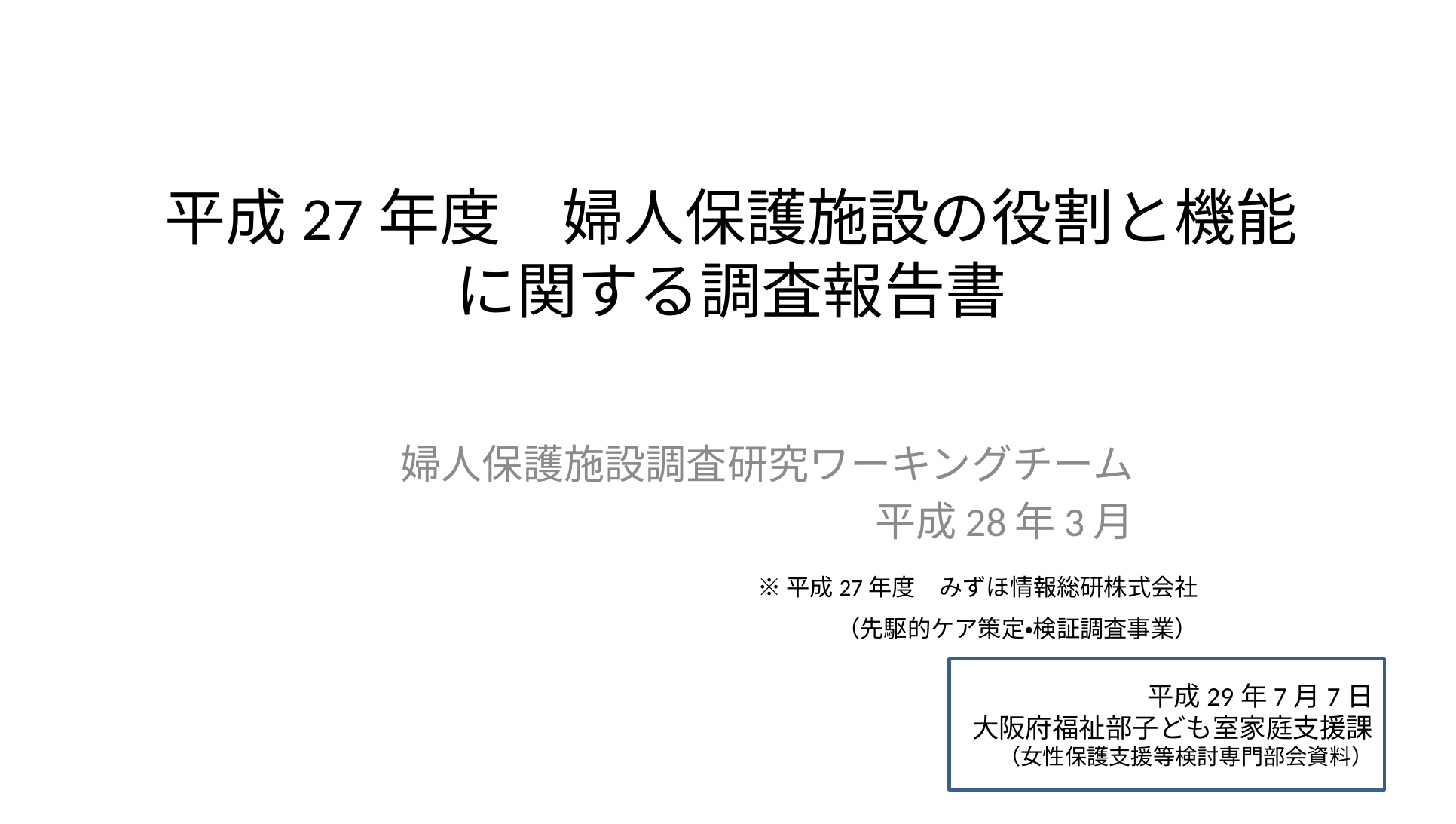

# 平成27年度　婦人保護施設の役割と機能 に関する調査報告書
婦人保護施設調査研究ワーキングチーム
平成28年3月
※平成27年度　みずほ情報総研株式会社
（先駆的ケア策定・検証調査事業）
平成29年7月7日
大阪府福祉部子ども室家庭支援課
（女性保護支援等検討専門部会資料）